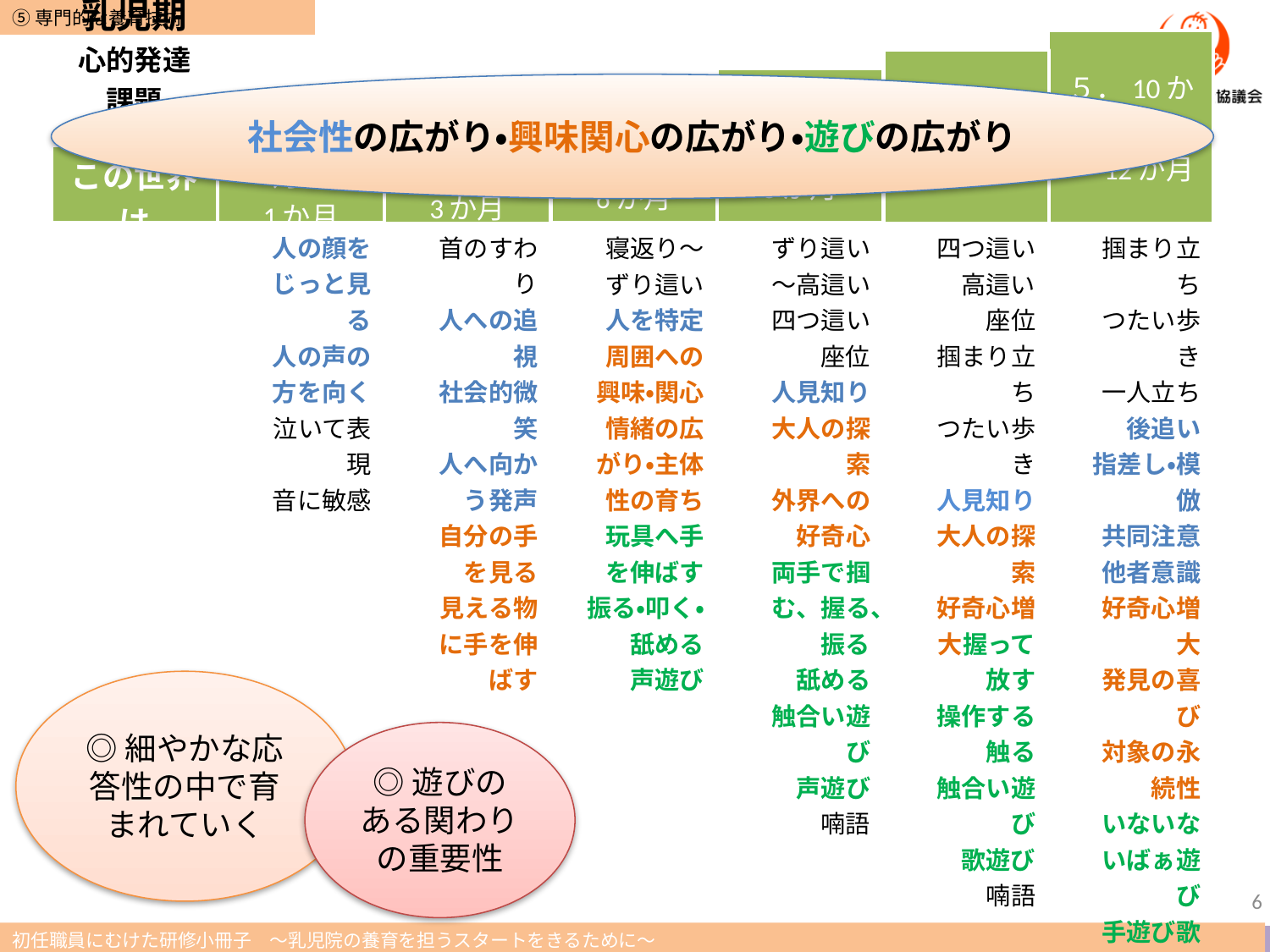

乳児期
心的発達課題
この世界は
安全！
人は信頼
できる！
1か月
3か月
6か月
8か月～
10か月
５．10か月
～12か月
首のすわり
人への追視
社会的微笑
人の顔をじっと見る
人の声の方を向く
泣いて表現
音に敏感
8か月
寝返り～
ずり這い～高這い
四つ這い
四つ這い
高這い
座位
掴まり立ち
つたい歩き
掴まり立ち
つたい歩き
一人立ち
人へ向かう発声
自分の手を見る
見える物に手を伸ばす
ずり這い
人を特定
周囲への興味・関心
情緒の広がり・主体性の育ち
玩具へ手を伸ばす
振る・叩く・舐める
声遊び
座位
人見知り
大人の探索
外界への好奇心
両手で掴む、握る、振る
舐める
触合い遊び
声遊び
喃語
人見知り
大人の探索
好奇心増大握って放す
操作する
触る
触合い遊び
歌遊び
喃語
後追い
指差し・模倣
共同注意
他者意識
好奇心増大
発見の喜び
対象の永続性
いないないばぁ遊び
触合い遊び
社会性の広がり・興味関心の広がり・遊びの広がり
◎細やかな応答性の中で育まれていく
◎遊びのある関わりの重要性
6